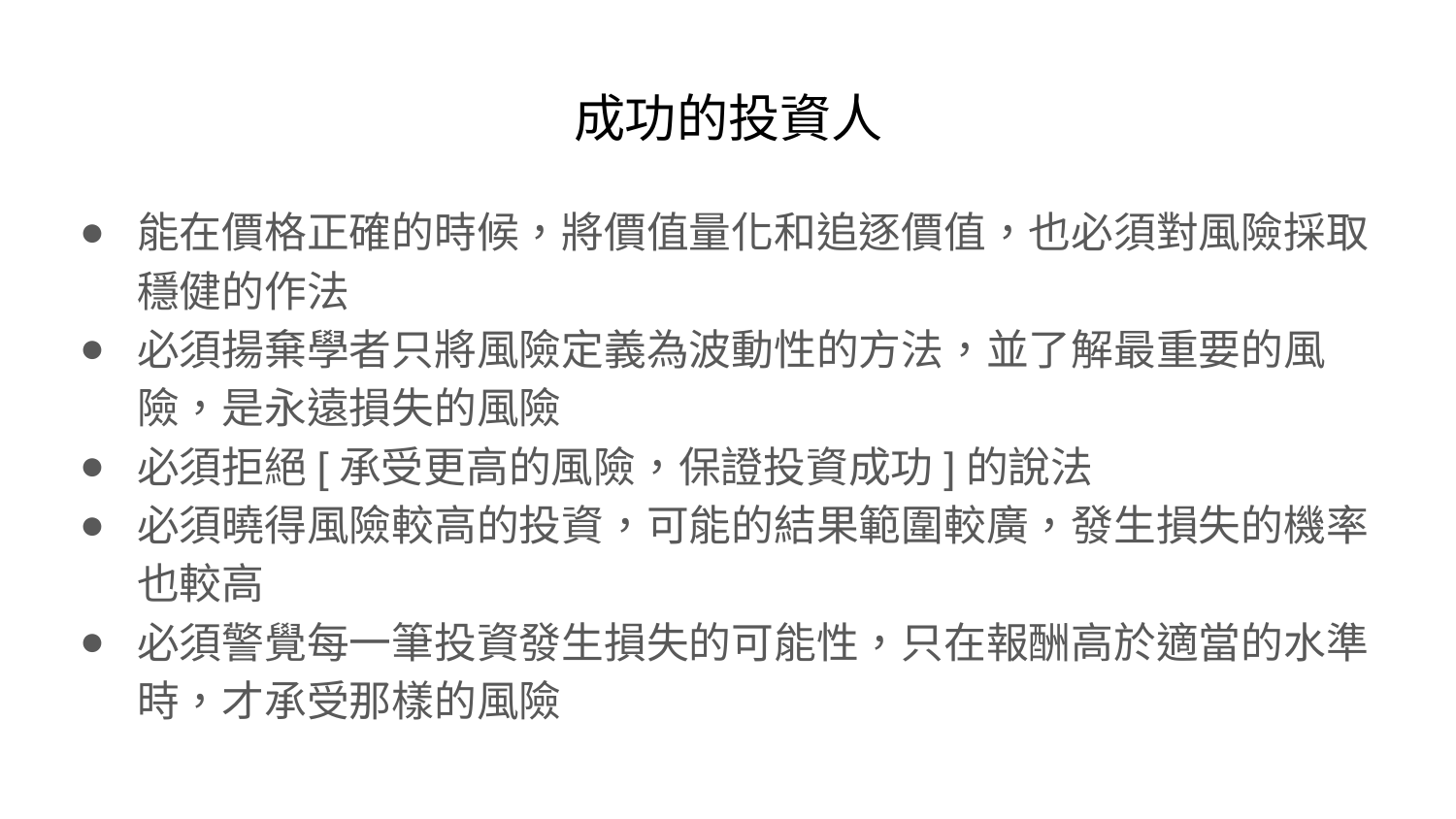

# 成功的投資人
能在價格正確的時候，將價值量化和追逐價值，也必須對風險採取穩健的作法
必須揚棄學者只將風險定義為波動性的方法，並了解最重要的風險，是永遠損失的風險
必須拒絕[承受更高的風險，保證投資成功]的說法
必須曉得風險較高的投資，可能的結果範圍較廣，發生損失的機率也較高
必須警覺每一筆投資發生損失的可能性，只在報酬高於適當的水準時，才承受那樣的風險